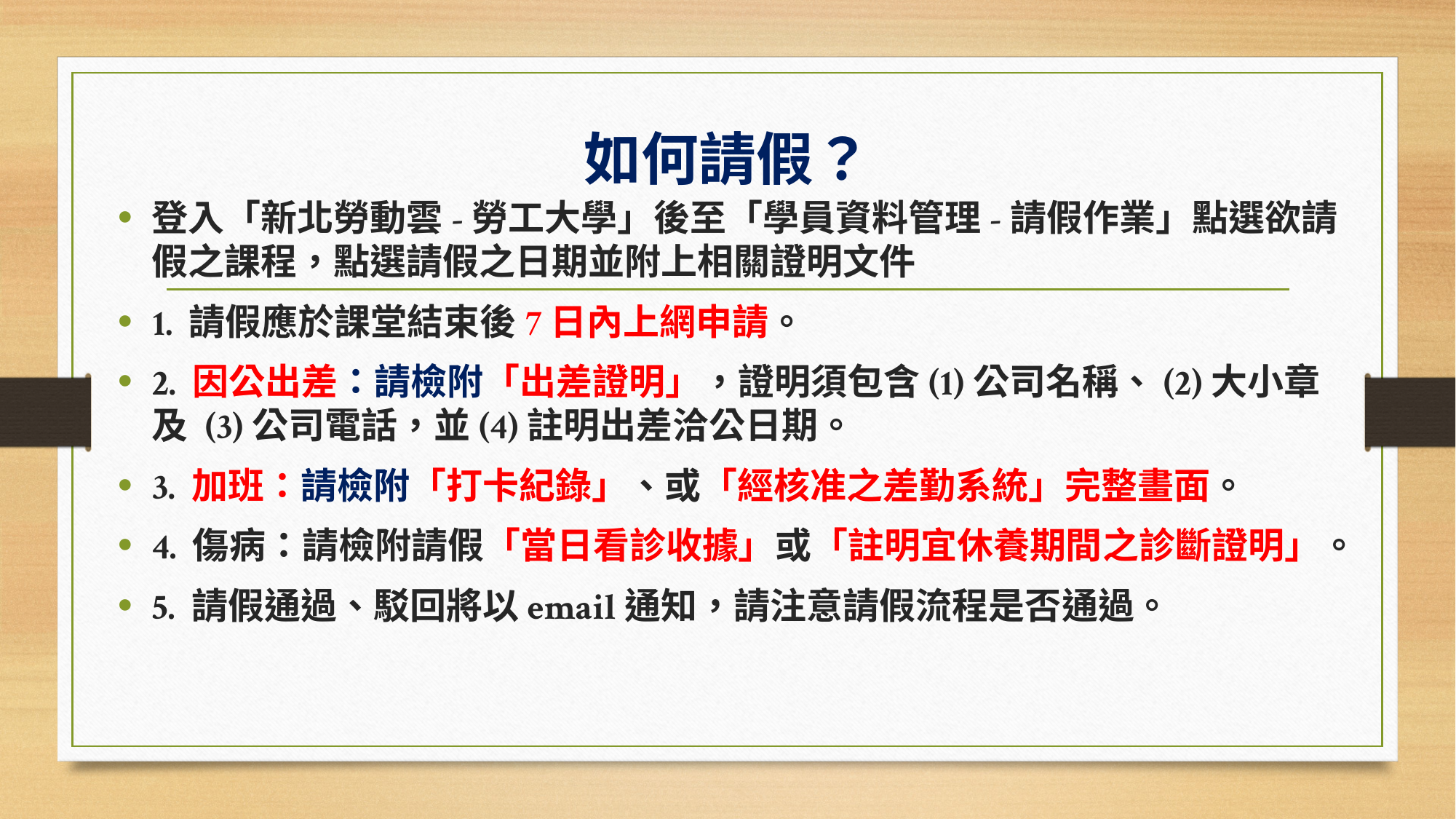

# 如何請假？
登入「新北勞動雲-勞工大學」後至「學員資料管理-請假作業」點選欲請假之課程，點選請假之日期並附上相關證明文件
1. 請假應於課堂結束後7日內上網申請。
2. 因公出差：請檢附「出差證明」，證明須包含(1)公司名稱、(2)大小章及 (3)公司電話，並(4)註明出差洽公日期。
3. 加班：請檢附「打卡紀錄」、或「經核准之差勤系統」完整畫面。
4. 傷病：請檢附請假「當日看診收據」或「註明宜休養期間之診斷證明」。
5. 請假通過、駁回將以email通知，請注意請假流程是否通過。